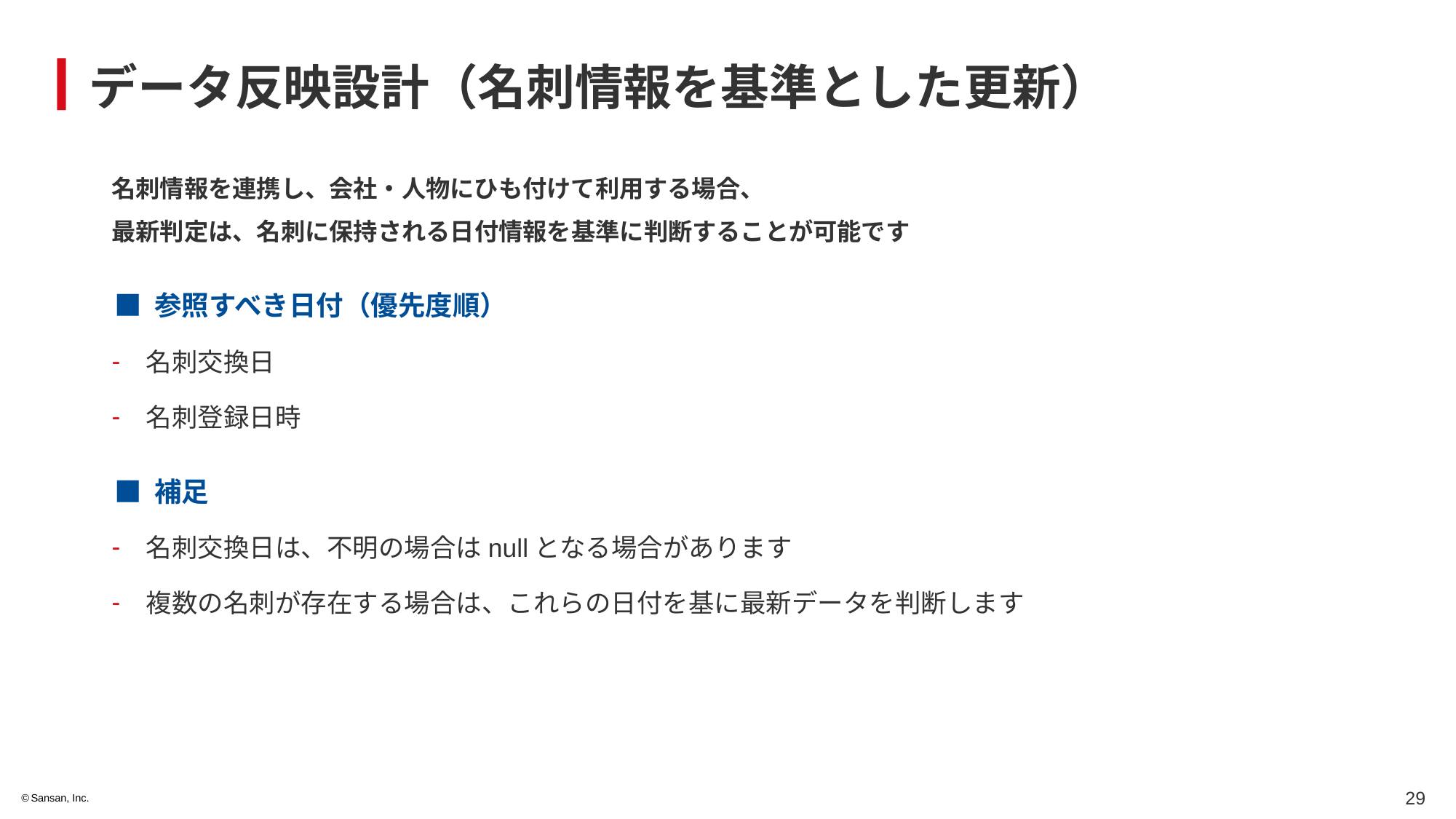

# データ反映設計（名刺情報を基準とした更新）
名刺情報を連携し、会社・人物にひも付けて利用する場合、
最新判定は、名刺に保持される日付情報を基準に判断することが可能です
■ 参照すべき日付（優先度順）
名刺交換日
名刺登録日時
■ 補足
名刺交換日は、不明の場合はnullとなる場合があります
複数の名刺が存在する場合は、これらの日付を基に最新データを判断します